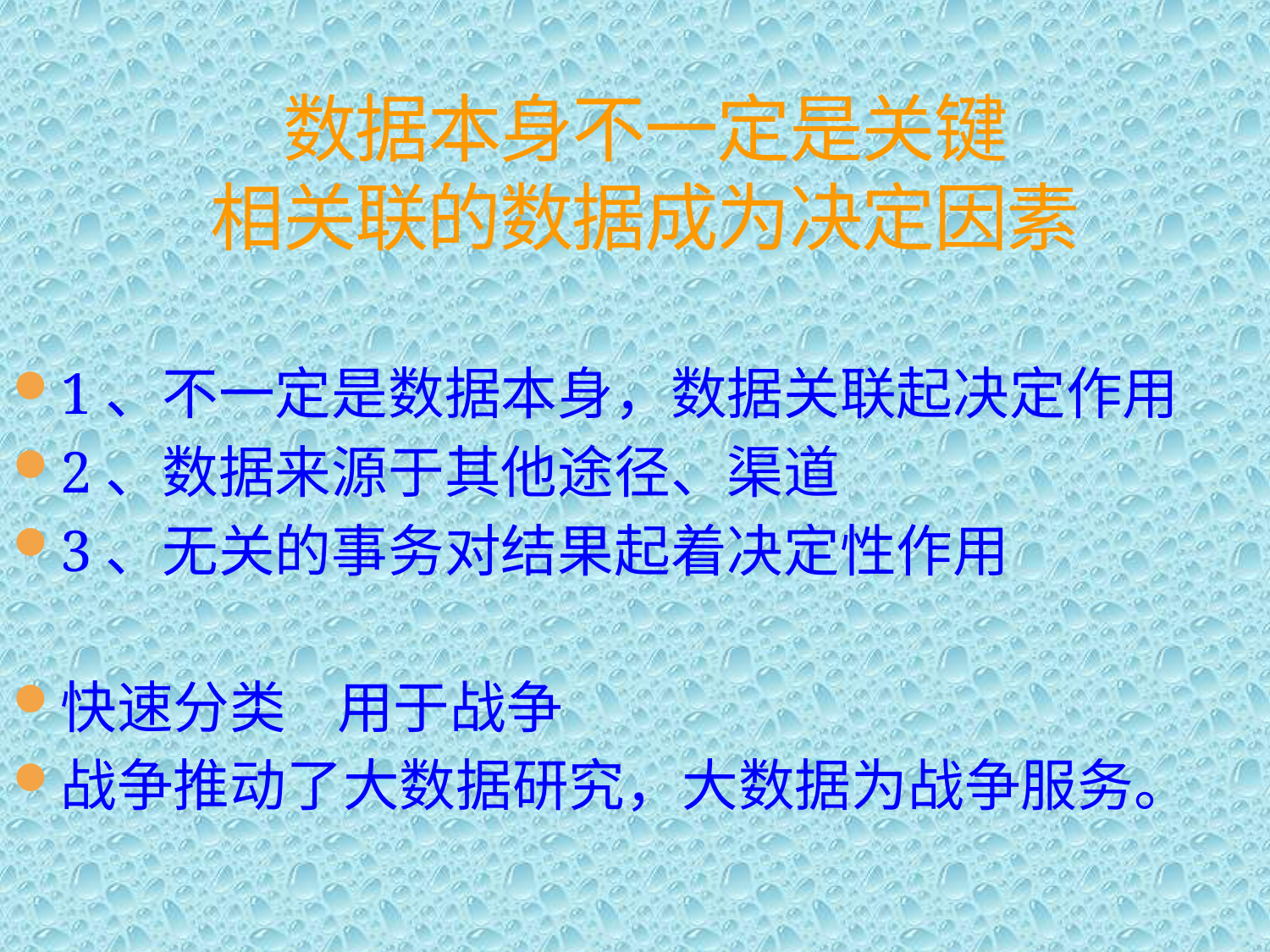

# 数据本身不一定是关键 相关联的数据成为决定因素

1、不一定是数据本身，数据关联起决定作用
2、数据来源于其他途径、渠道
3、无关的事务对结果起着决定性作用

快速分类    用于战争
战争推动了大数据研究，大数据为战争服务。